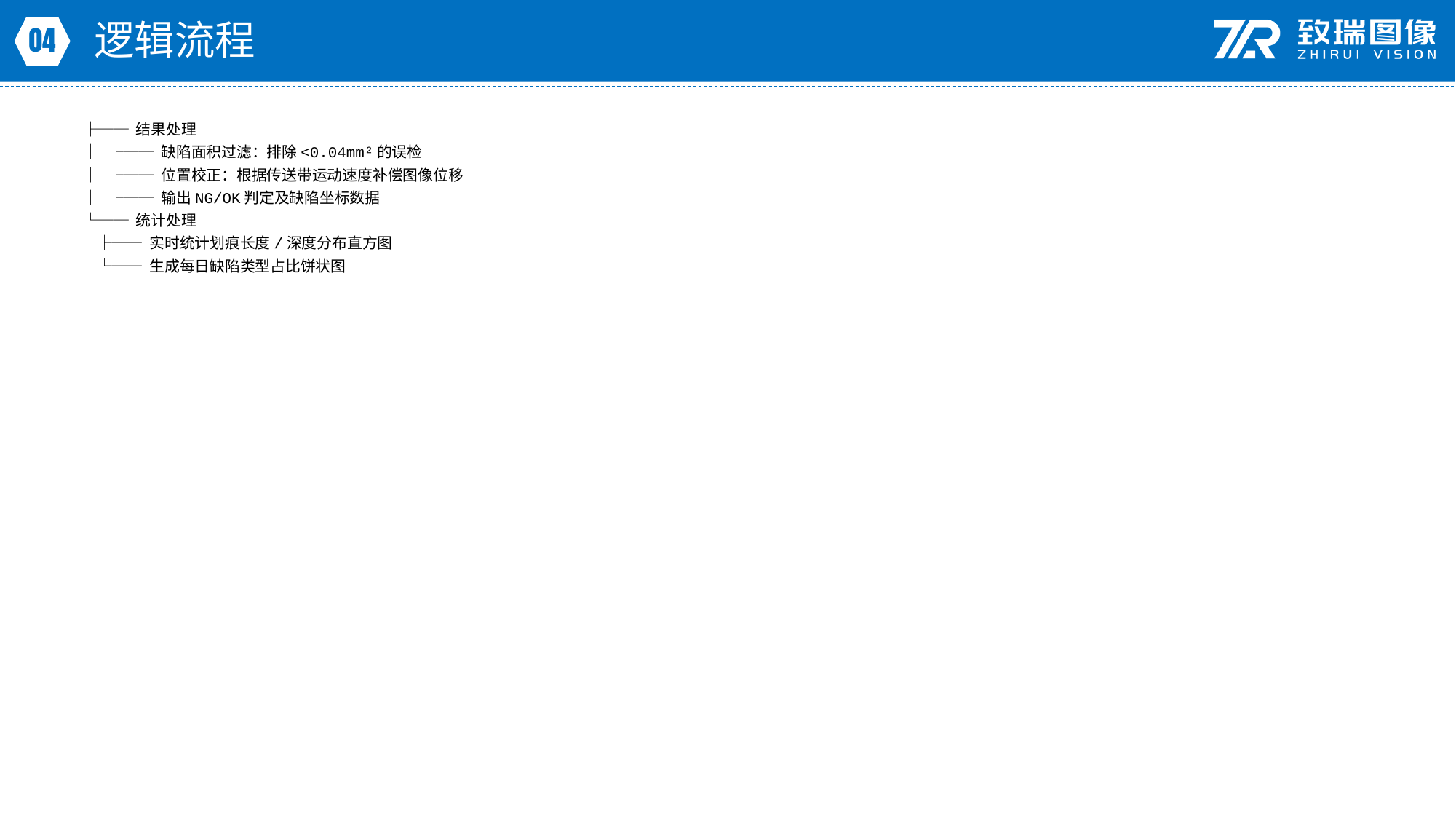

逻辑流程
04

├── 结果处理
│   ├── 缺陷面积过滤：排除<0.04mm²的误检
│   ├── 位置校正：根据传送带运动速度补偿图像位移
│   └── 输出NG/OK判定及缺陷坐标数据
└── 统计处理
    ├── 实时统计划痕长度/深度分布直方图
    └── 生成每日缺陷类型占比饼状图